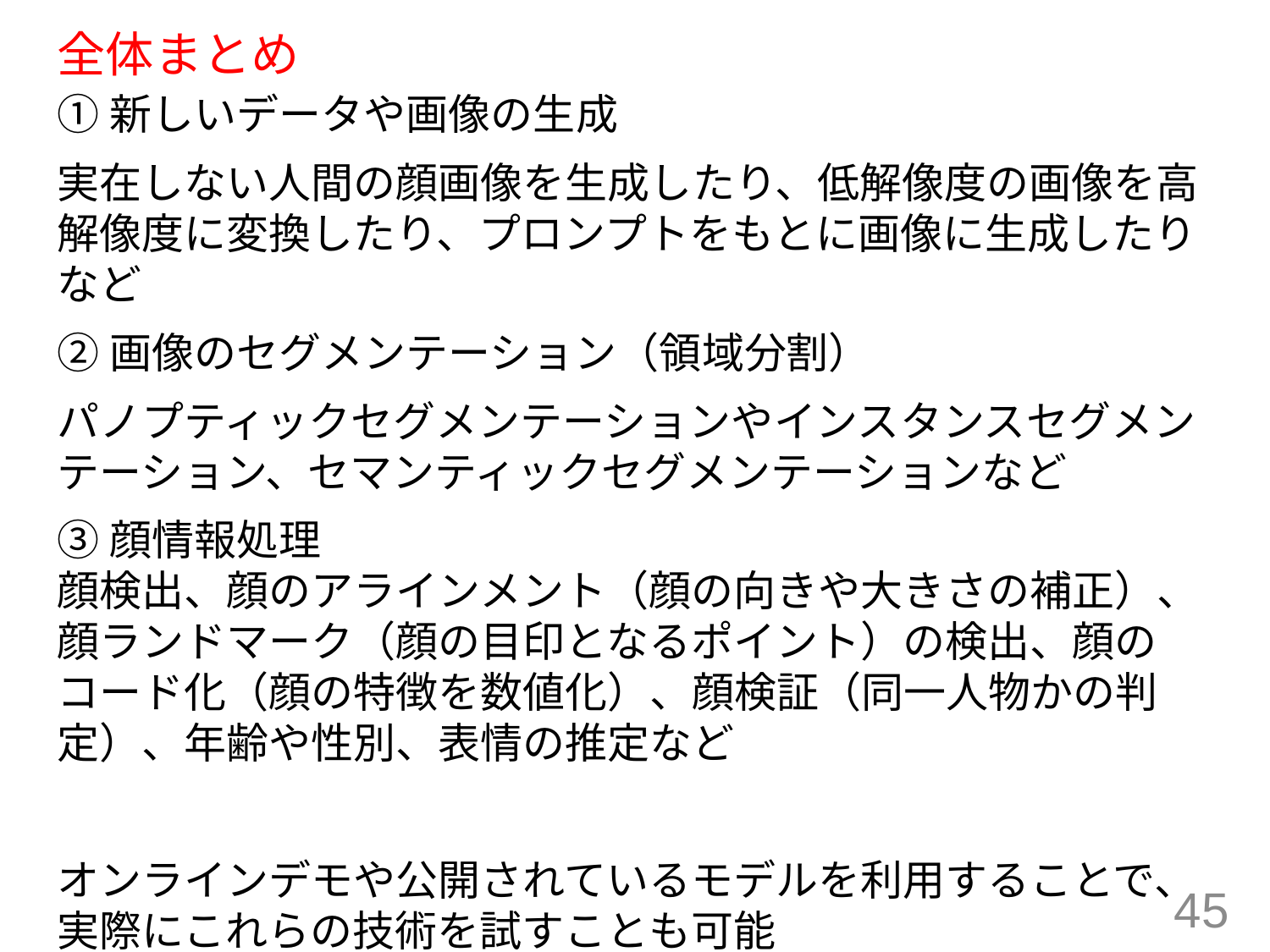

# 全体まとめ
①新しいデータや画像の生成
実在しない人間の顔画像を生成したり、低解像度の画像を高解像度に変換したり、プロンプトをもとに画像に生成したりなど
②画像のセグメンテーション（領域分割）
パノプティックセグメンテーションやインスタンスセグメンテーション、セマンティックセグメンテーションなど
③顔情報処理
顔検出、顔のアラインメント（顔の向きや大きさの補正）、顔ランドマーク（顔の目印となるポイント）の検出、顔のコード化（顔の特徴を数値化）、顔検証（同一人物かの判定）、年齢や性別、表情の推定など

オンラインデモや公開されているモデルを利用することで、実際にこれらの技術を試すことも可能
45